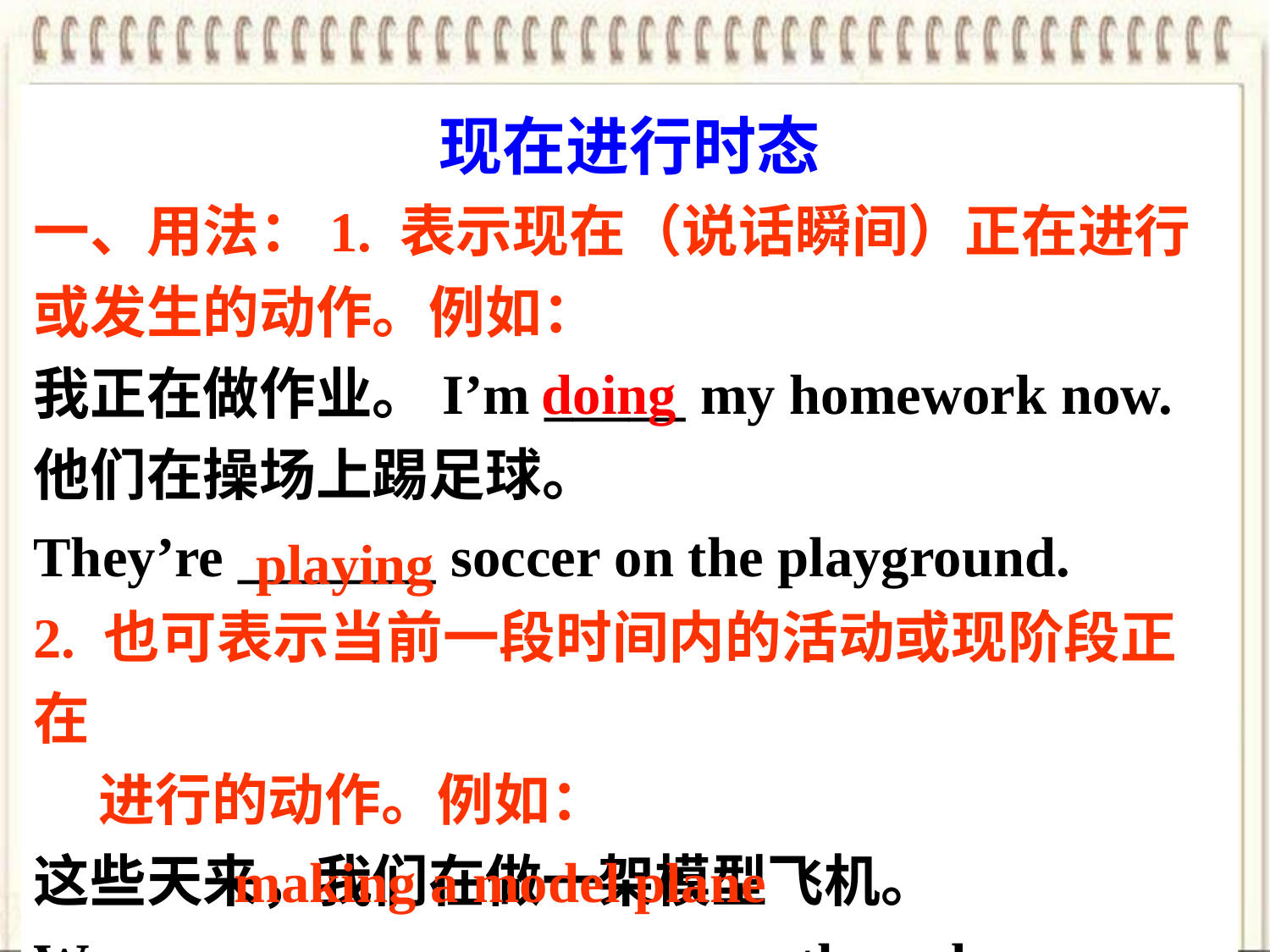

现在进行时态
一、用法：1. 表示现在（说话瞬间）正在进行或发生的动作。例如：
我正在做作业。I’m _____ my homework now.
他们在操场上踢足球。
They’re _______ soccer on the playground.
2. 也可表示当前一段时间内的活动或现阶段正在
    进行的动作。例如：
这些天来，我们在做一架模型飞机。
We are ____________________ these days.
doing
playing
making a model plane